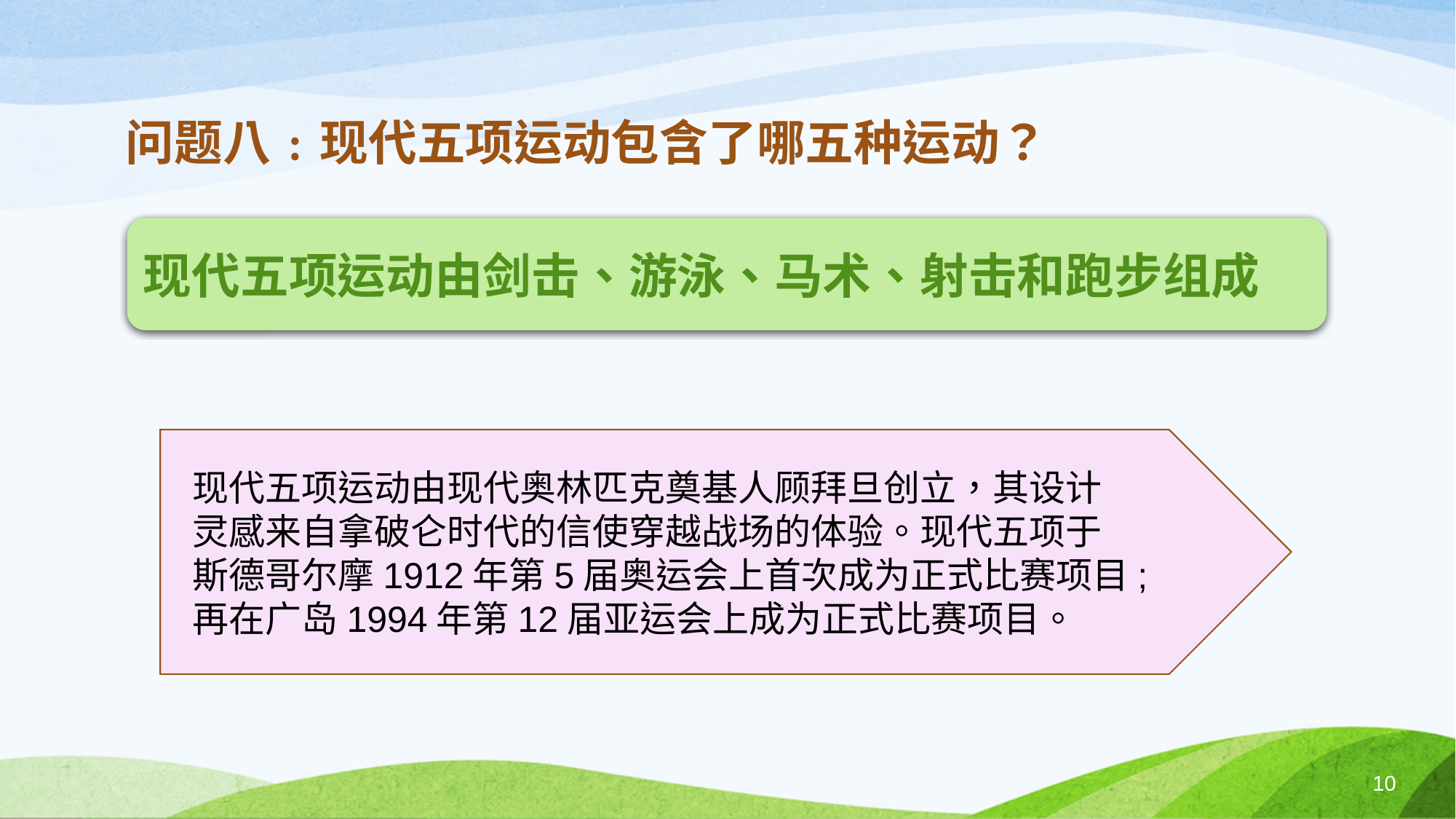

问题八﹕现代五项运动包含了哪五种运动？
现代五项运动由剑击、游泳、马术、射击和跑步组成
现代五项运动由现代奥林匹克奠基人顾拜旦创立，其设计
灵感来自拿破仑时代的信使穿越战场的体验。现代五项于
斯德哥尔摩1912年第5届奥运会上首次成为正式比赛项目;
再在广岛1994年第12届亚运会上成为正式比赛项目。
10